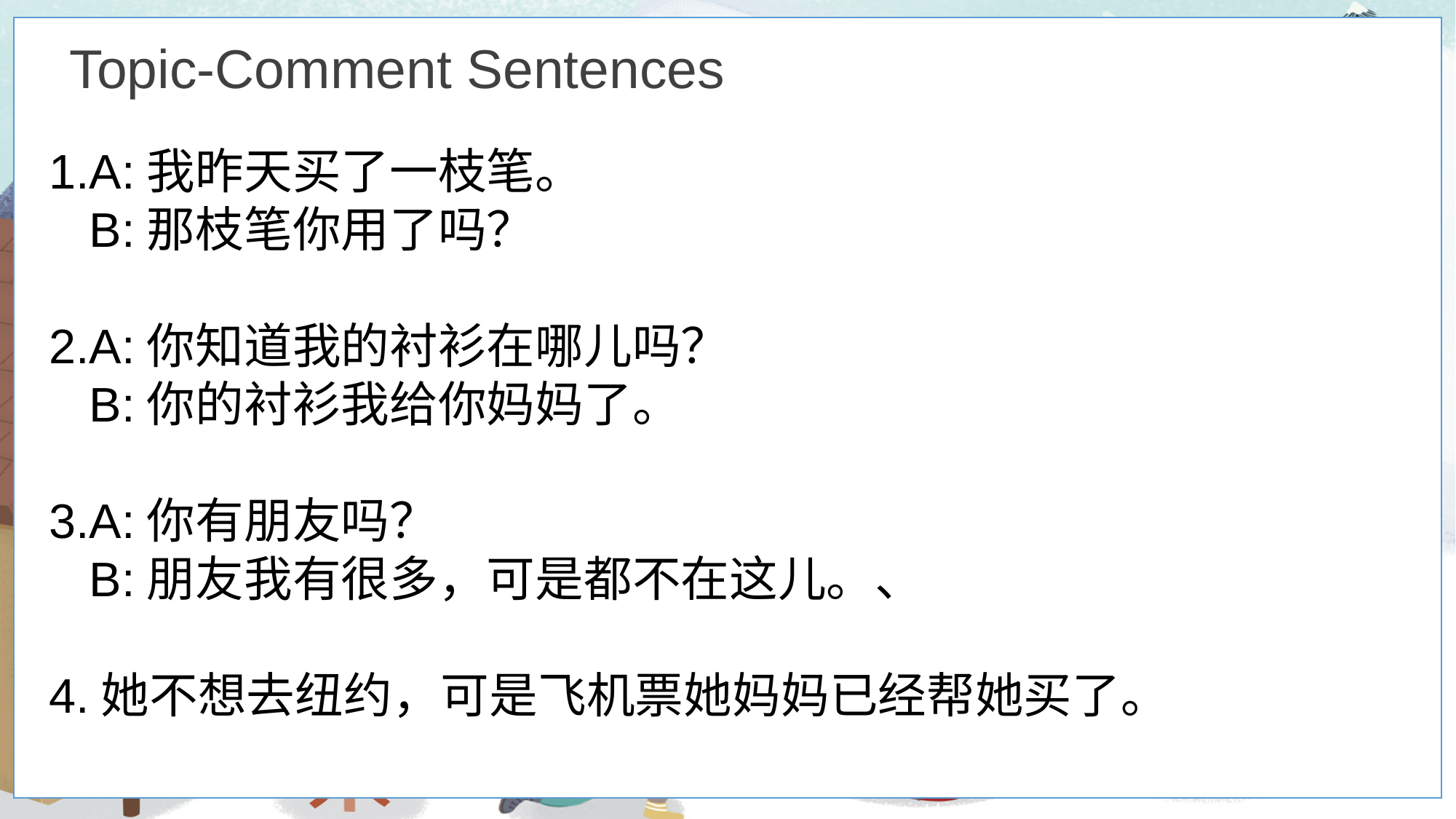

Topic-Comment Sentences
1.A:我昨天买了一枝笔。
   B:那枝笔你用了吗？

2.A:你知道我的衬衫在哪儿吗？
   B:你的衬衫我给你妈妈了。

3.A:你有朋友吗？
   B:朋友我有很多，可是都不在这儿。、

4.她不想去纽约，可是飞机票她妈妈已经帮她买了。